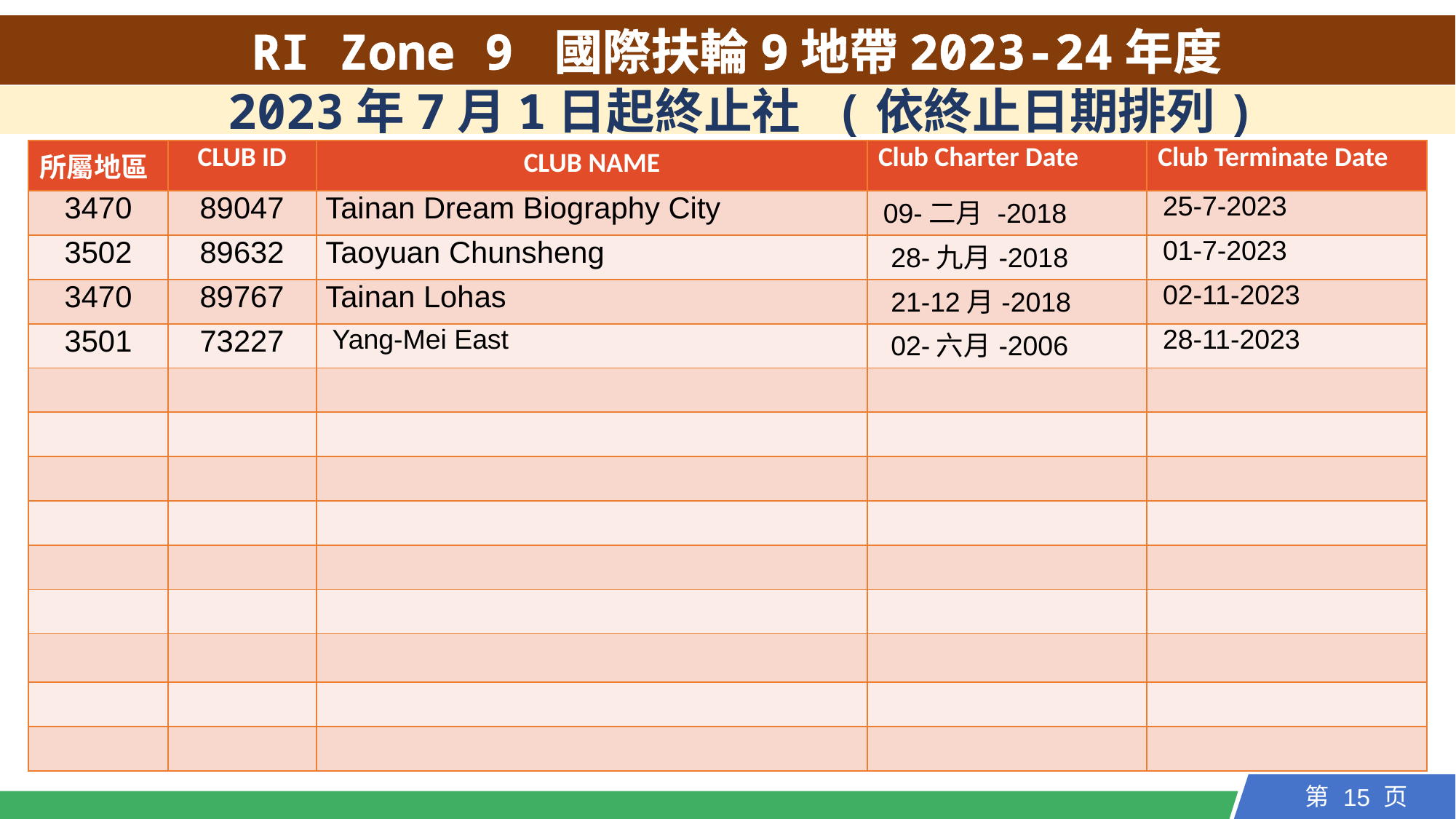

RI Zone 9 國際扶輪9地帶2023-24年度
 2023年7月1日起終止社  (依終止日期排列)
| 所屬地區 | CLUB ID | CLUB NAME | Club Charter Date | Club Terminate Date |
| --- | --- | --- | --- | --- |
| 3470 | 89047 | Tainan Dream Biography City | 09-二月 -2018 | 25-7-2023 |
| 3502 | 89632 | Taoyuan Chunsheng | 28-九月-2018 | 01-7-2023 |
| 3470 | 89767 | Tainan Lohas | 21-12月-2018 | 02-11-2023 |
| 3501 | 73227 | Yang-Mei East | 02-六月-2006 | 28-11-2023 |
|  |  |  |  |  |
|  |  |  |  |  |
|  |  |  |  |  |
|  |  |  |  |  |
|  |  |  |  |  |
|  |  |  |  |  |
|  |  |  |  |  |
|  |  |  |  |  |
|  |  |  |  |  |